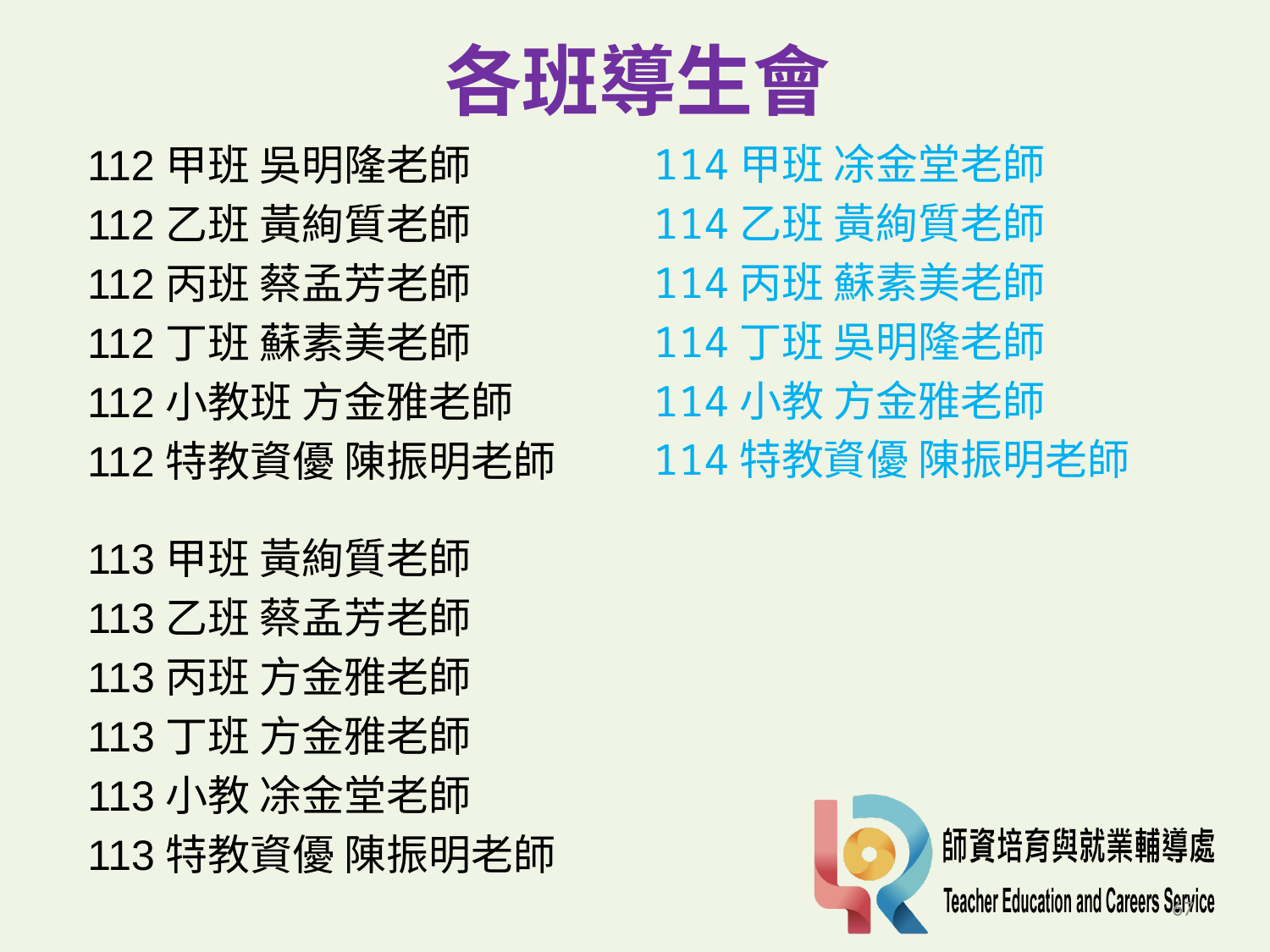

各班導生會
114甲班 凃金堂老師
114乙班 黃絢質老師
114丙班 蘇素美老師
114丁班 吳明隆老師
114小教 方金雅老師
114特教資優 陳振明老師
112甲班 吳明隆老師
112乙班 黃絢質老師
112丙班 蔡孟芳老師
112丁班 蘇素美老師
112小教班 方金雅老師
112特教資優 陳振明老師
113甲班 黃絢質老師
113乙班 蔡孟芳老師
113丙班 方金雅老師
113丁班 方金雅老師
113小教 凃金堂老師
113特教資優 陳振明老師
67